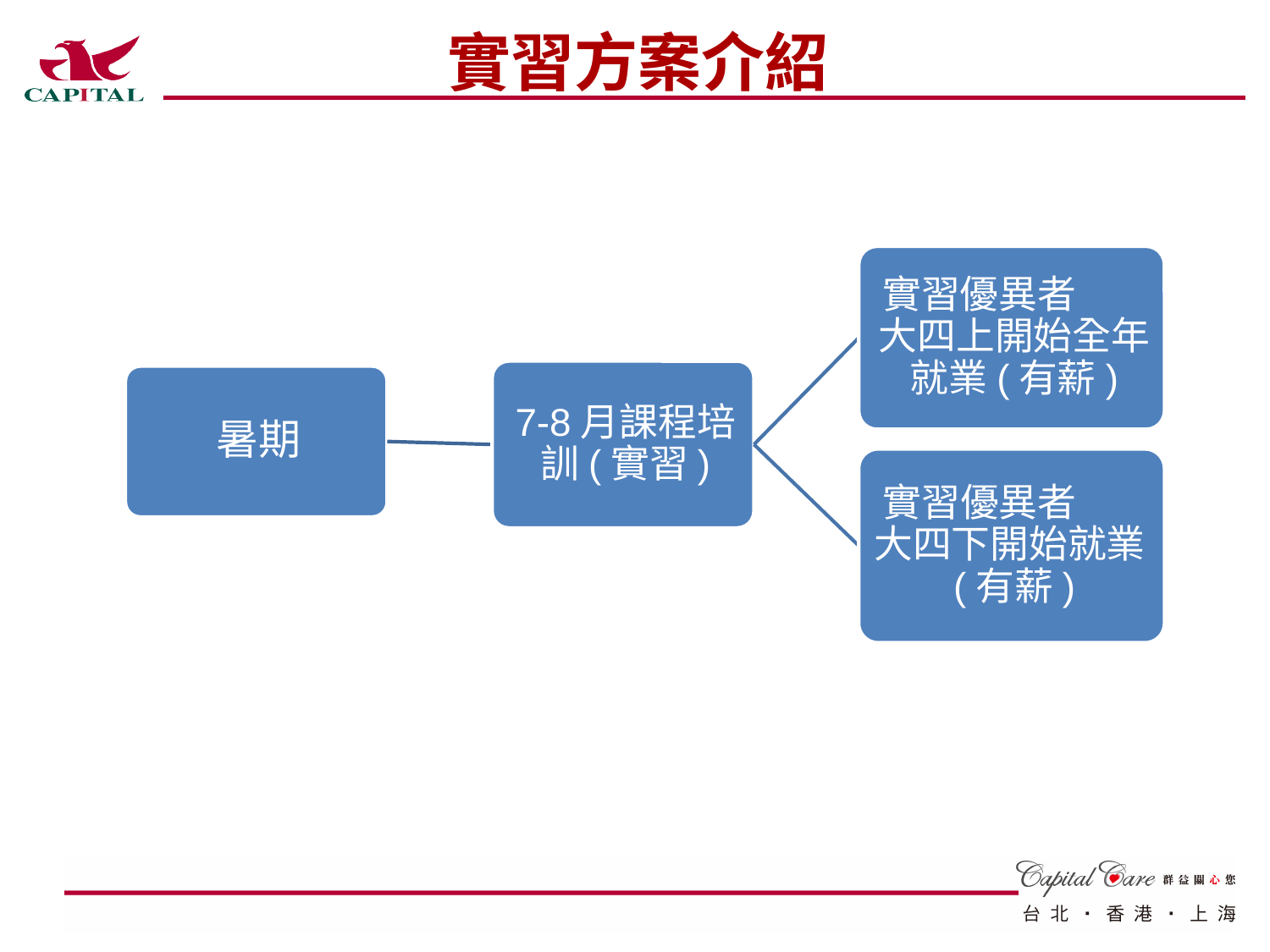

實習方案介紹
暑期

7-8月課程培訓(實習)

實習優異者         大四上開始全年 就業(有薪)

實習優異者         大四下開始就業(有薪)